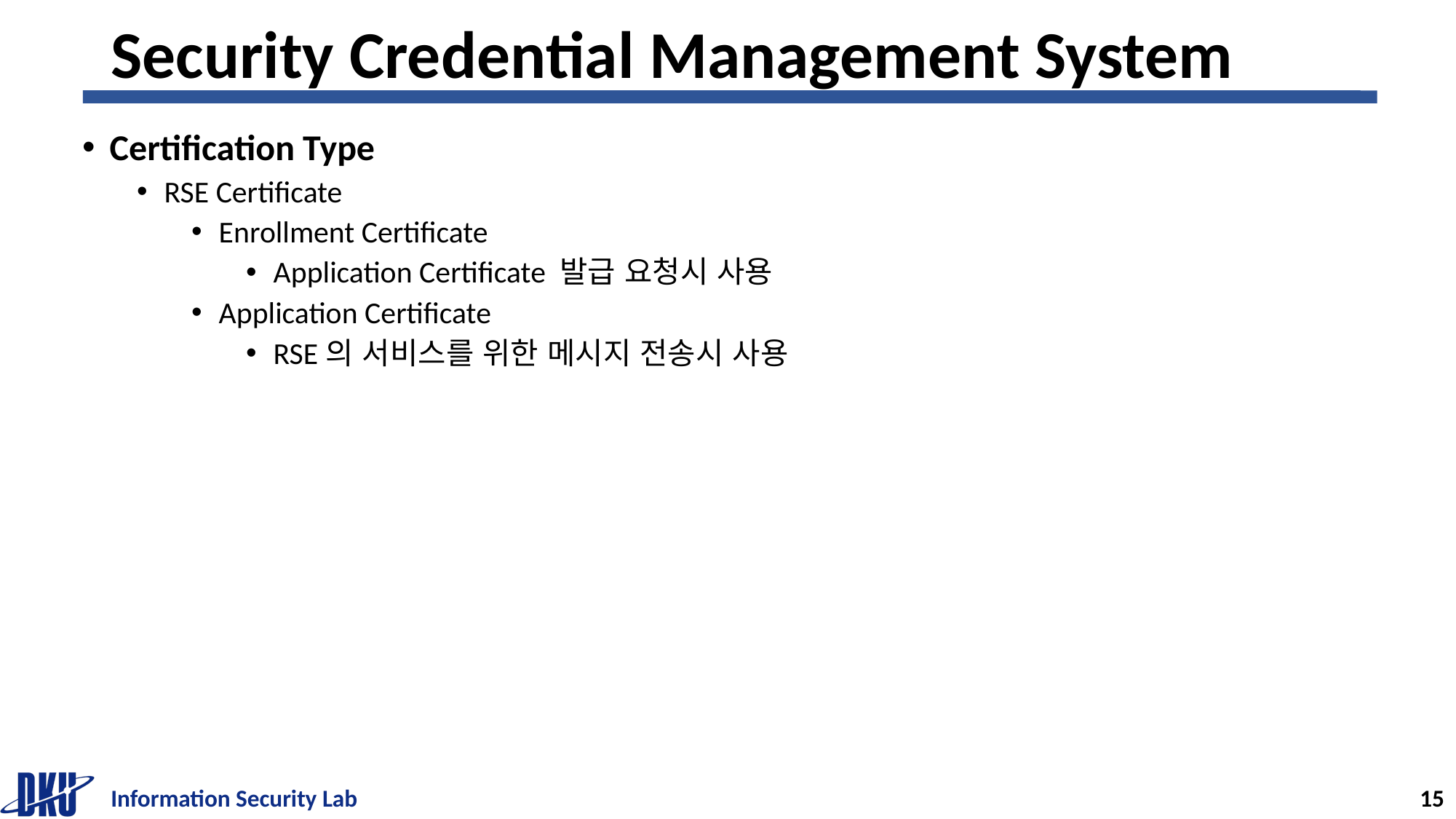

# Security Credential Management System
Certification Type
RSE Certificate
Enrollment Certificate
Application Certificate 발급 요청시 사용
Application Certificate
RSE의 서비스를 위한 메시지 전송시 사용

Information Security Lab
15